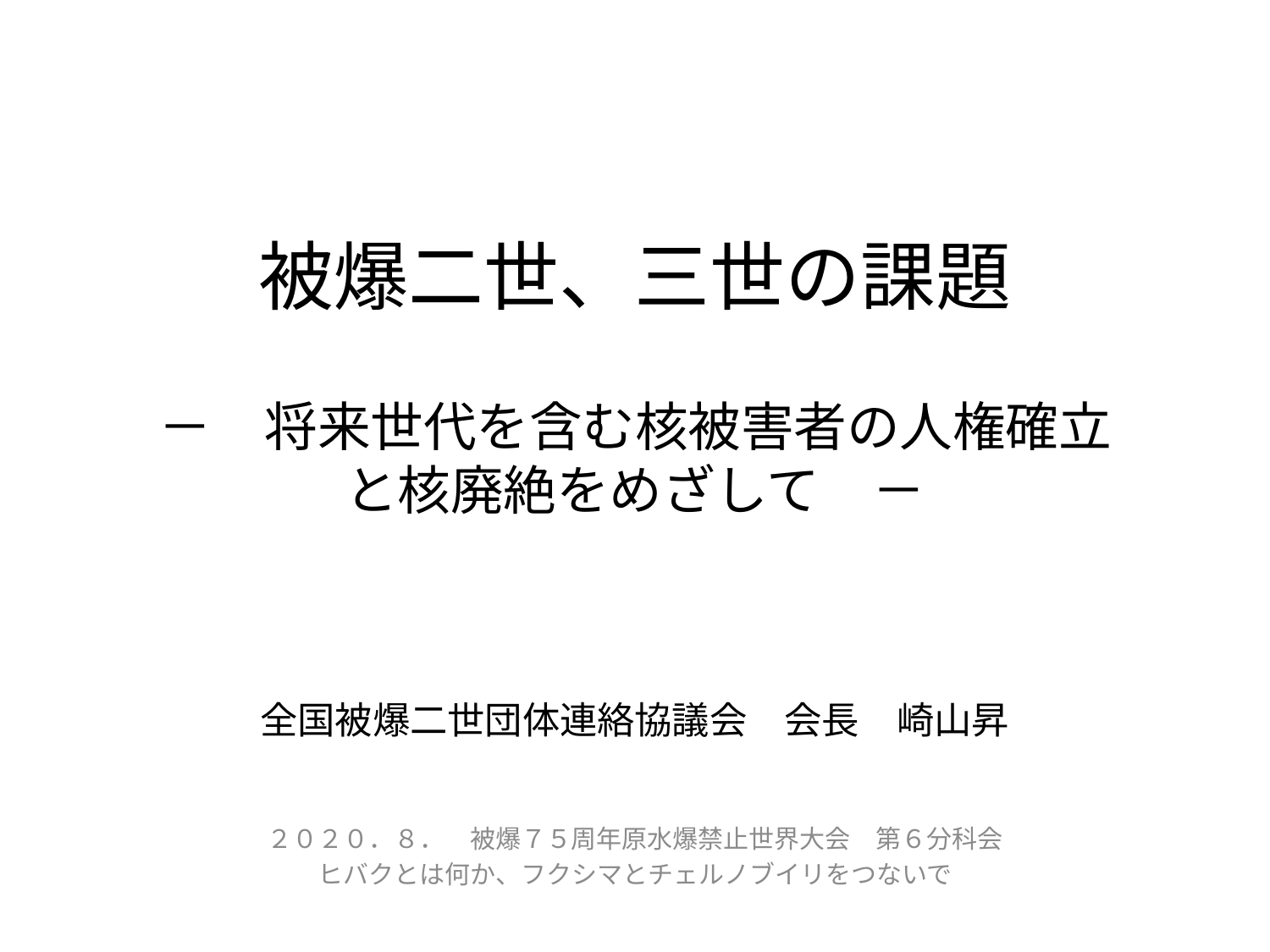

# 被爆二世、三世の課題 －　将来世代を含む核被害者の人権確立 と核廃絶をめざして　－ 全国被爆二世団体連絡協議会　会長　崎山昇

２０２０．８．　被爆７５周年原水爆禁止世界大会　第６分科会
ヒバクとは何か、フクシマとチェルノブイリをつないで